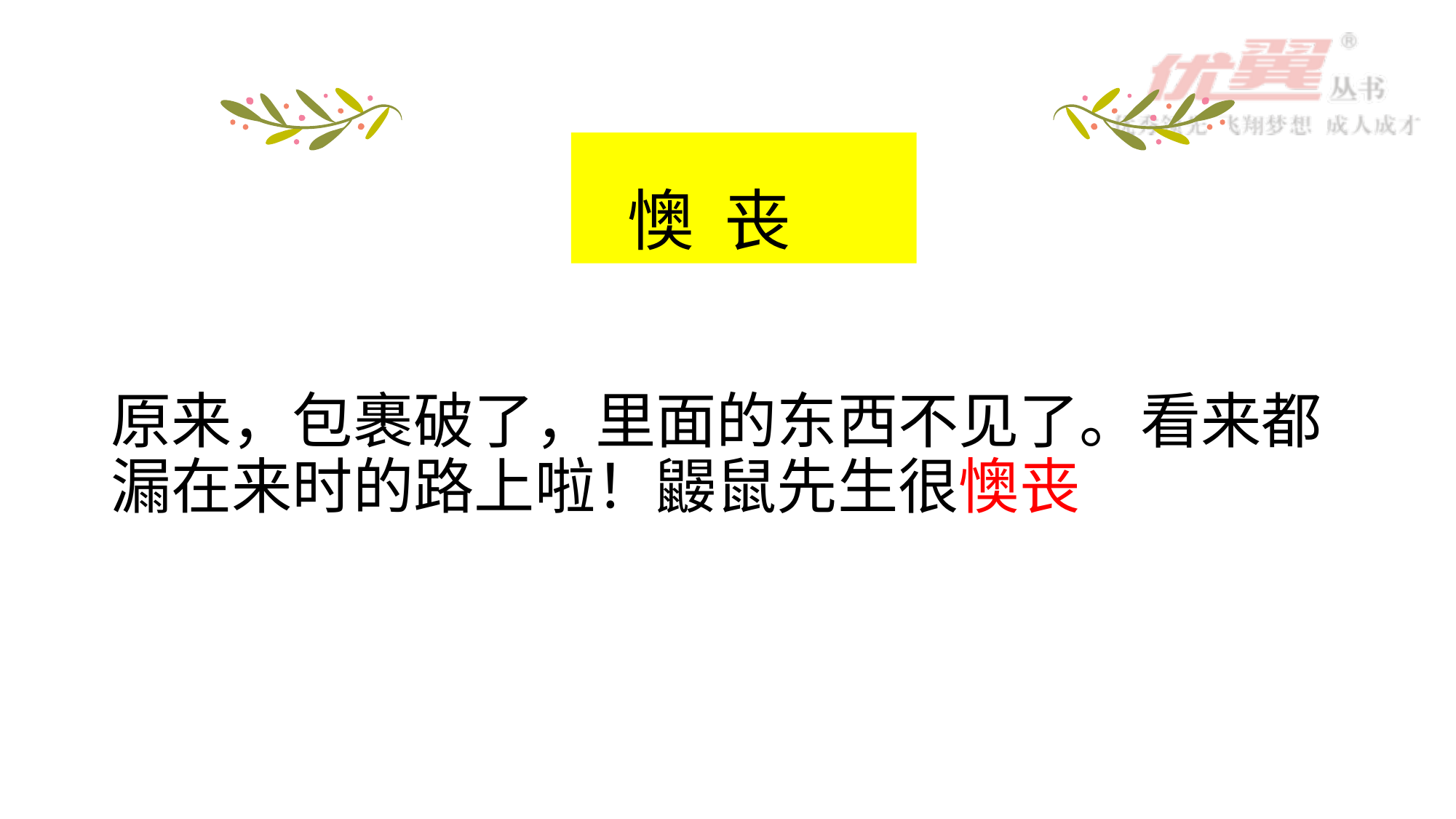

懊  丧
# 原来，包裹破了，里面的东西不见了。看来都漏在来时的路上啦！鼹鼠先生很懊丧